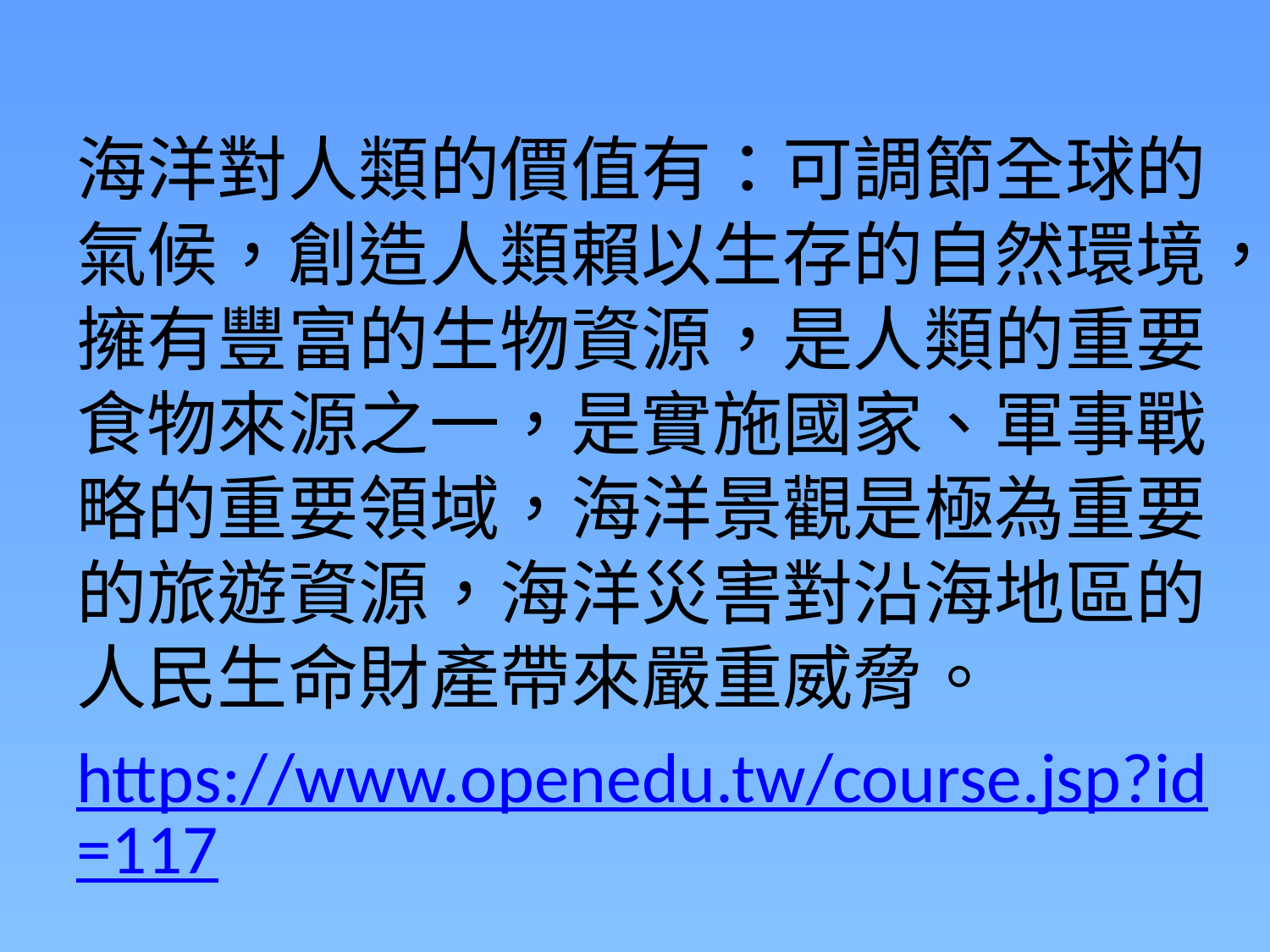

海洋對人類的價值有：可調節全球的氣候，創造人類賴以生存的自然環境，擁有豐富的生物資源，是人類的重要食物來源之一，是實施國家、軍事戰略的重要領域，海洋景觀是極為重要的旅遊資源，海洋災害對沿海地區的人民生命財產帶來嚴重威脅。
https://www.openedu.tw/course.jsp?id=117